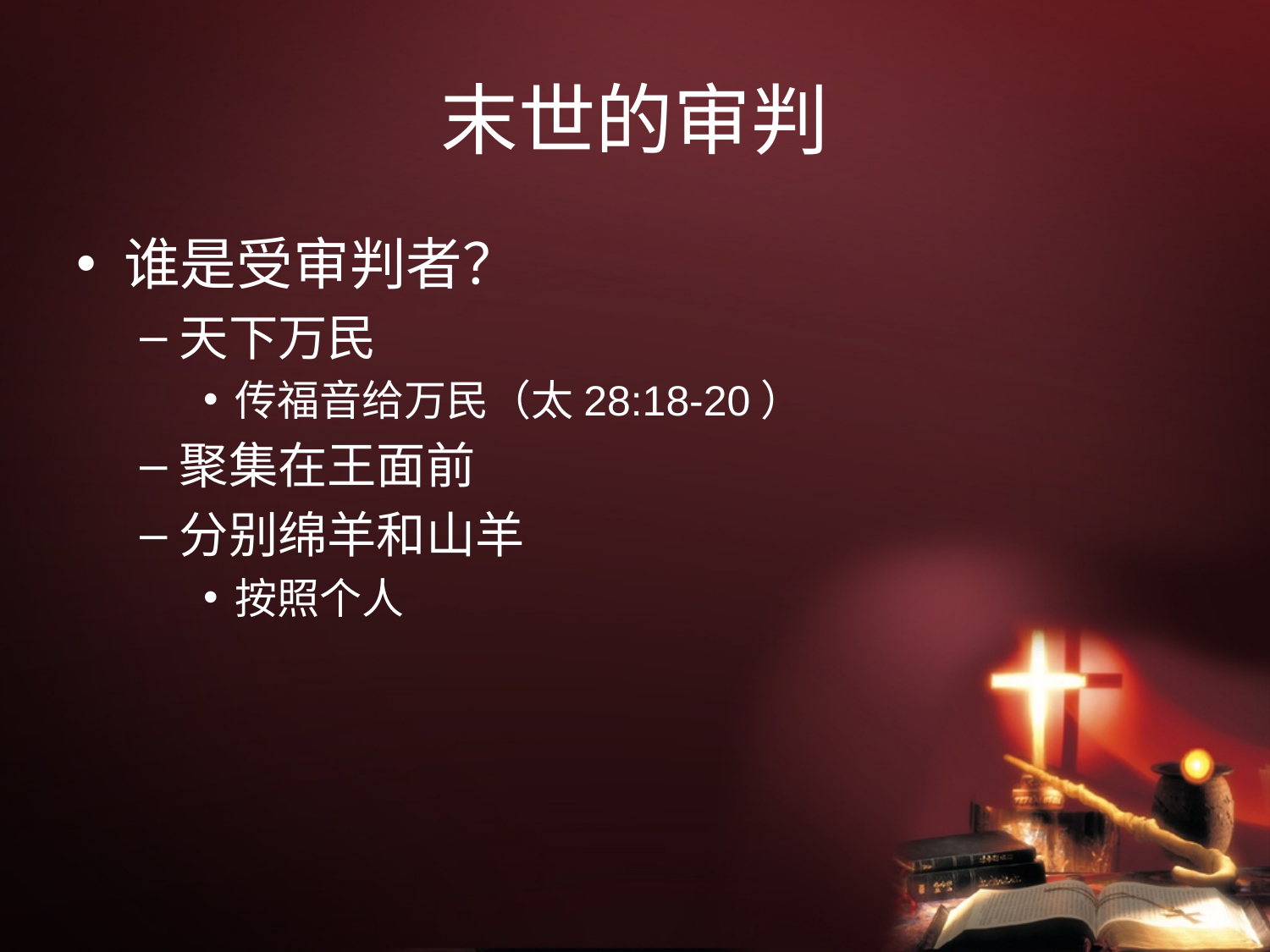

# 末世的审判
谁是受审判者？
天下万民
传福音给万民（太28:18-20）
聚集在王面前
分别绵羊和山羊
按照个人